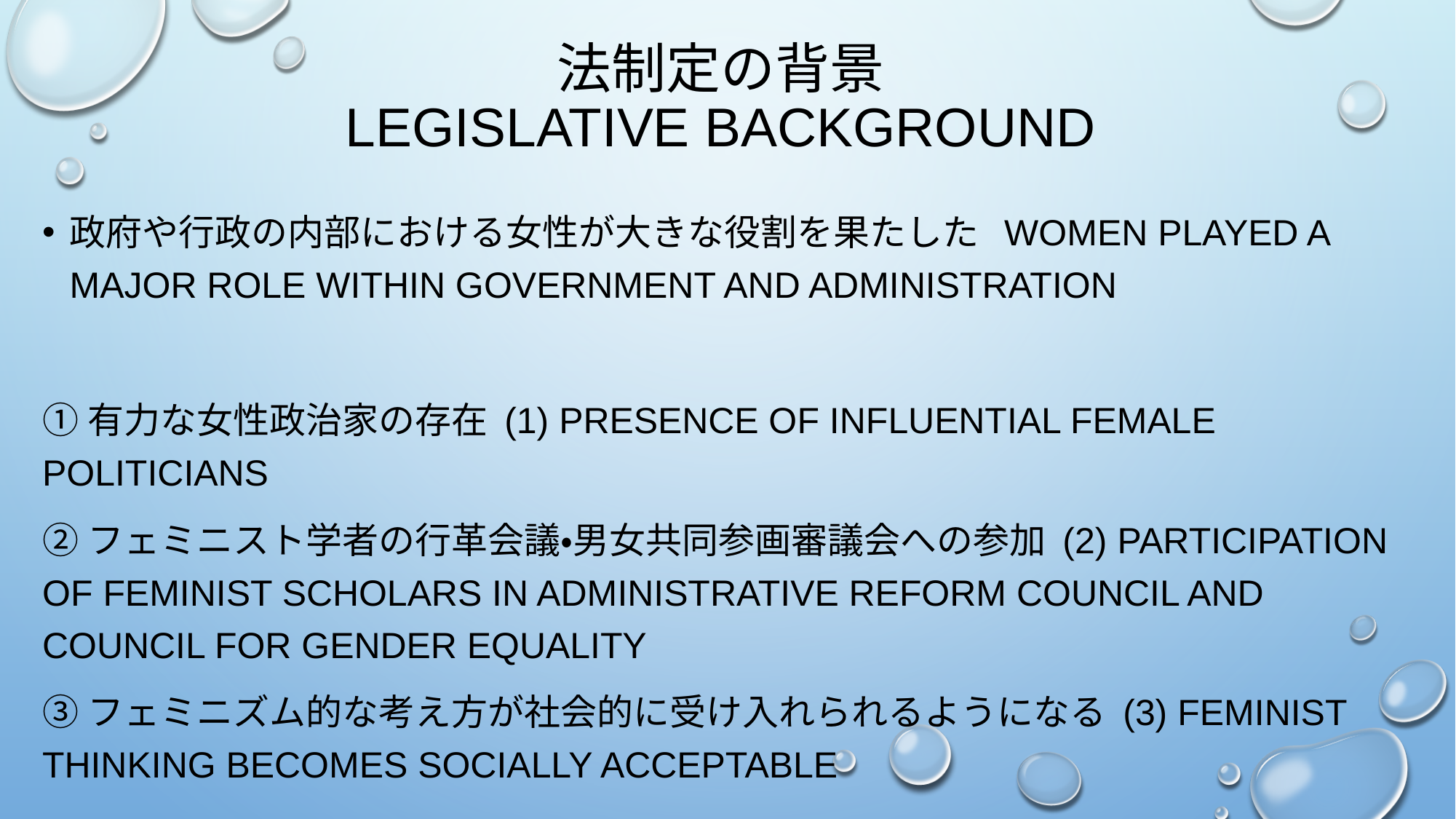

# 法制定の背景 Legislative Background
政府や行政の内部における女性が大きな役割を果たした  Women played a major role within government and administration

①有力な女性政治家の存在 (1) Presence of influential female politicians
②フェミニスト学者の行革会議・男女共同参画審議会への参加 (2) Participation of Feminist Scholars in Administrative Reform Council and Council for Gender Equality
③フェミニズム的な考え方が社会的に受け入れられるようになる (3) Feminist thinking becomes socially acceptable